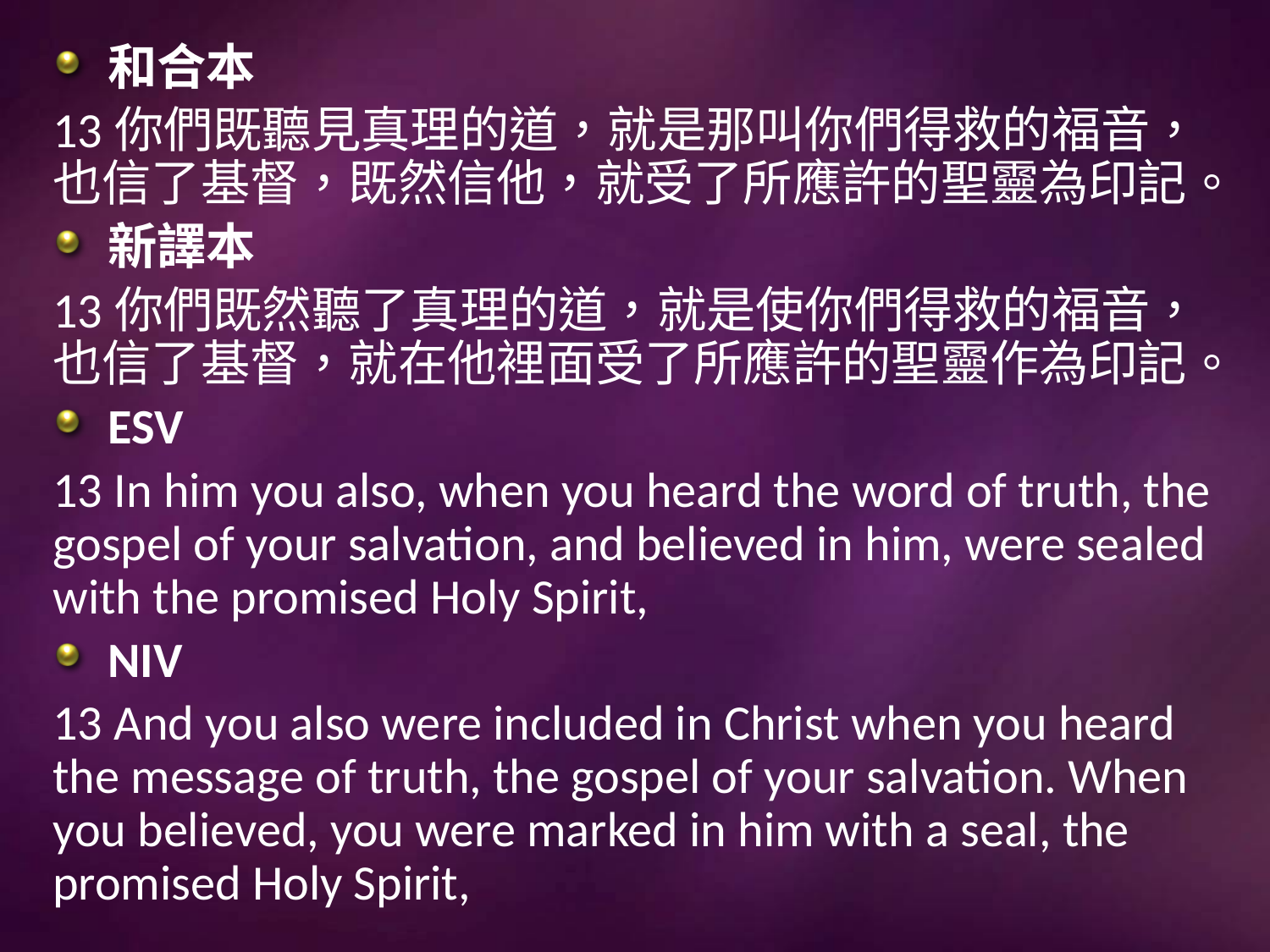

和合本
13你們既聽見真理的道，就是那叫你們得救的福音，也信了基督，既然信他，就受了所應許的聖靈為印記。
新譯本
13你們既然聽了真理的道，就是使你們得救的福音，也信了基督，就在他裡面受了所應許的聖靈作為印記。
ESV
13 In him you also, when you heard the word of truth, the gospel of your salvation, and believed in him, were sealed with the promised Holy Spirit,
NIV
13 And you also were included in Christ when you heard the message of truth, the gospel of your salvation. When you believed, you were marked in him with a seal, the promised Holy Spirit,